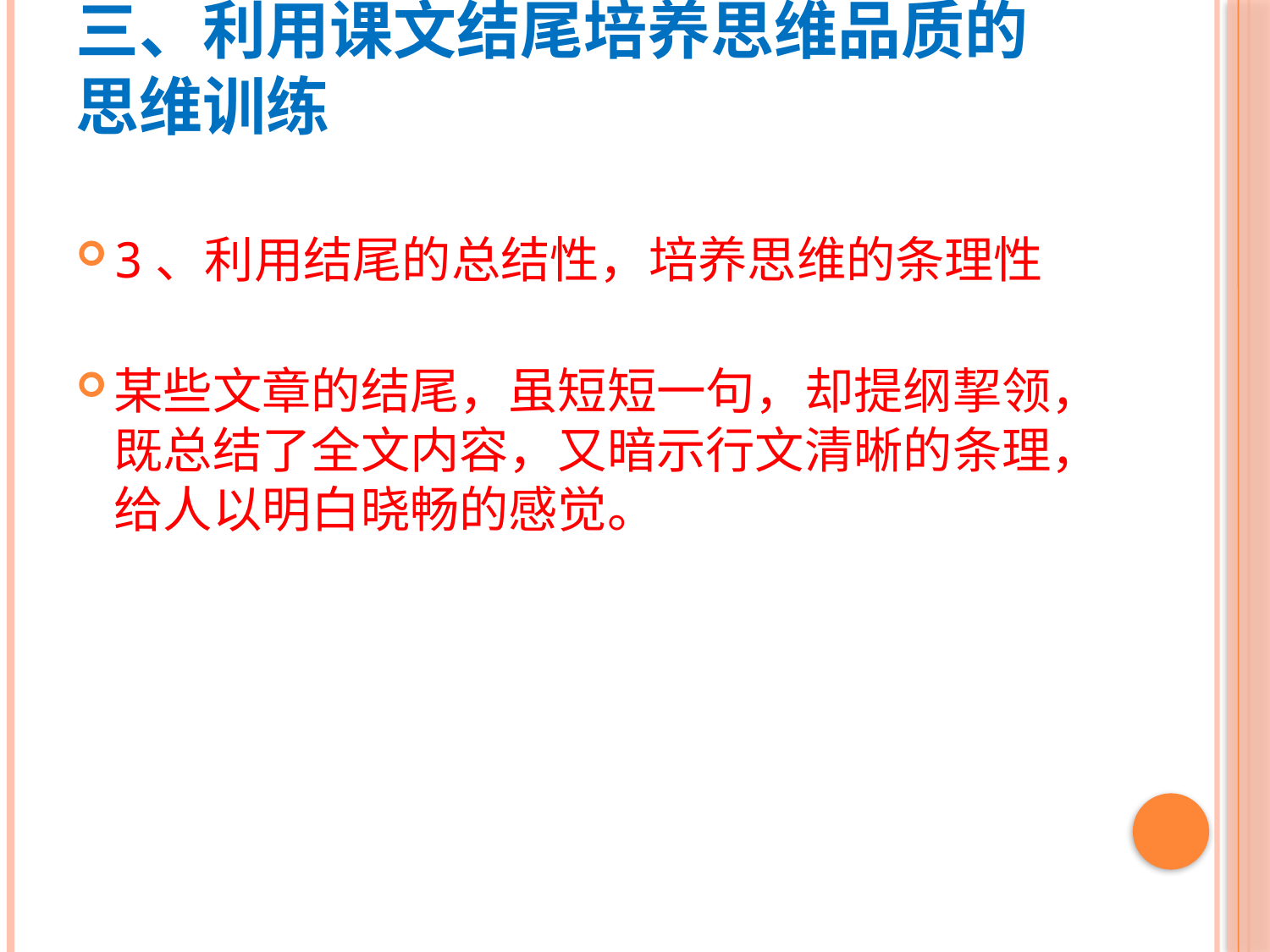

# 三、利用课文结尾培养思维品质的思维训练
3、利用结尾的总结性，培养思维的条理性

某些文章的结尾，虽短短一句，却提纲挈领，既总结了全文内容，又暗示行文清晰的条理，给人以明白晓畅的感觉。